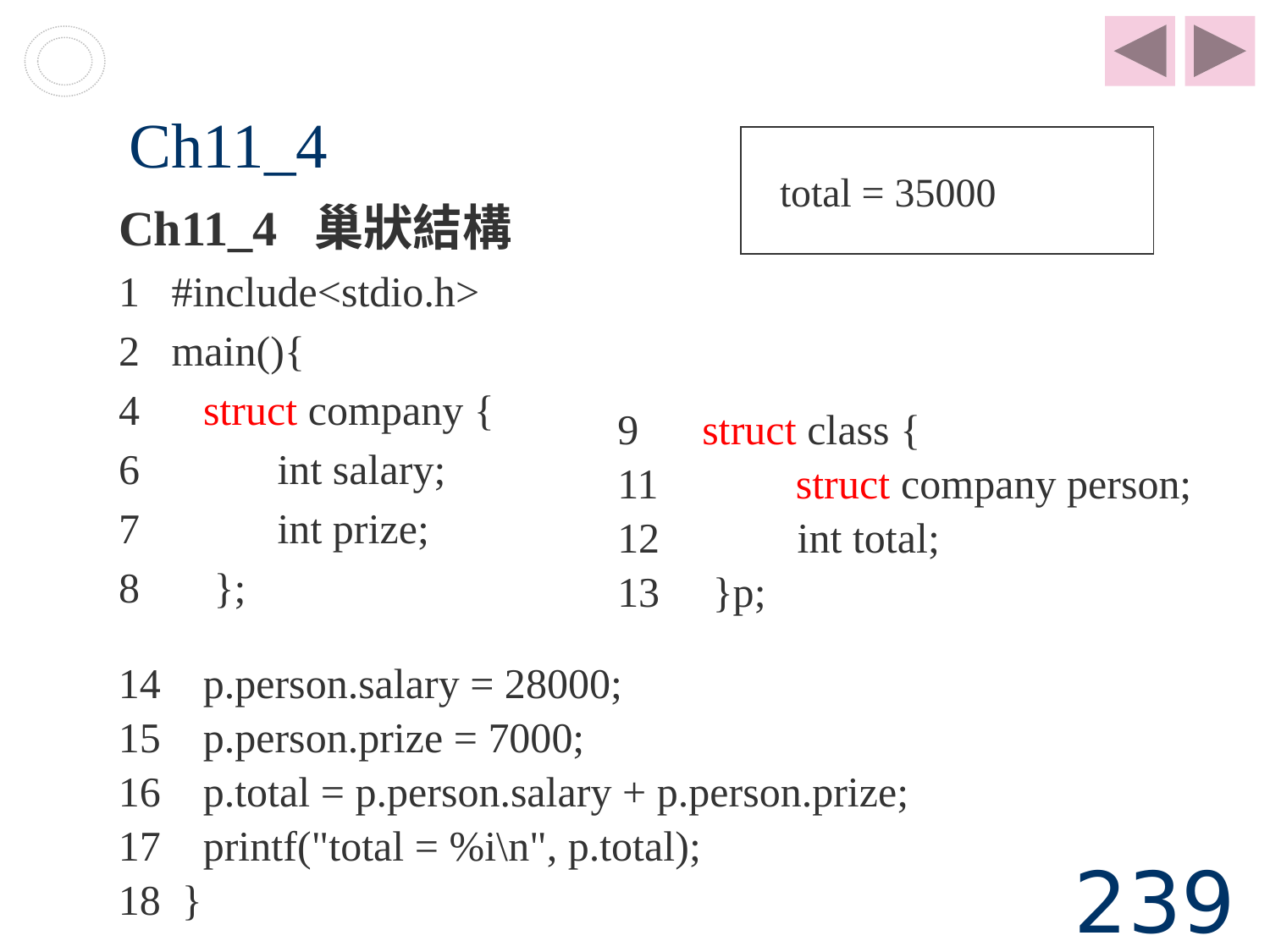

# Ch11_4
total = 35000
Ch11_4  巢狀結構
1   #include<stdio.h>
2   main(){
4      struct company {
6             int salary;
7             int prize;
8       };
9      struct class {
11             struct company person;
12             int total;
13     }p;
p.person.salary = 28000;
p.person.prize = 7000;
p.total = p.person.salary + p.person.prize;
printf("total = %i\n", p.total);
18  }
239